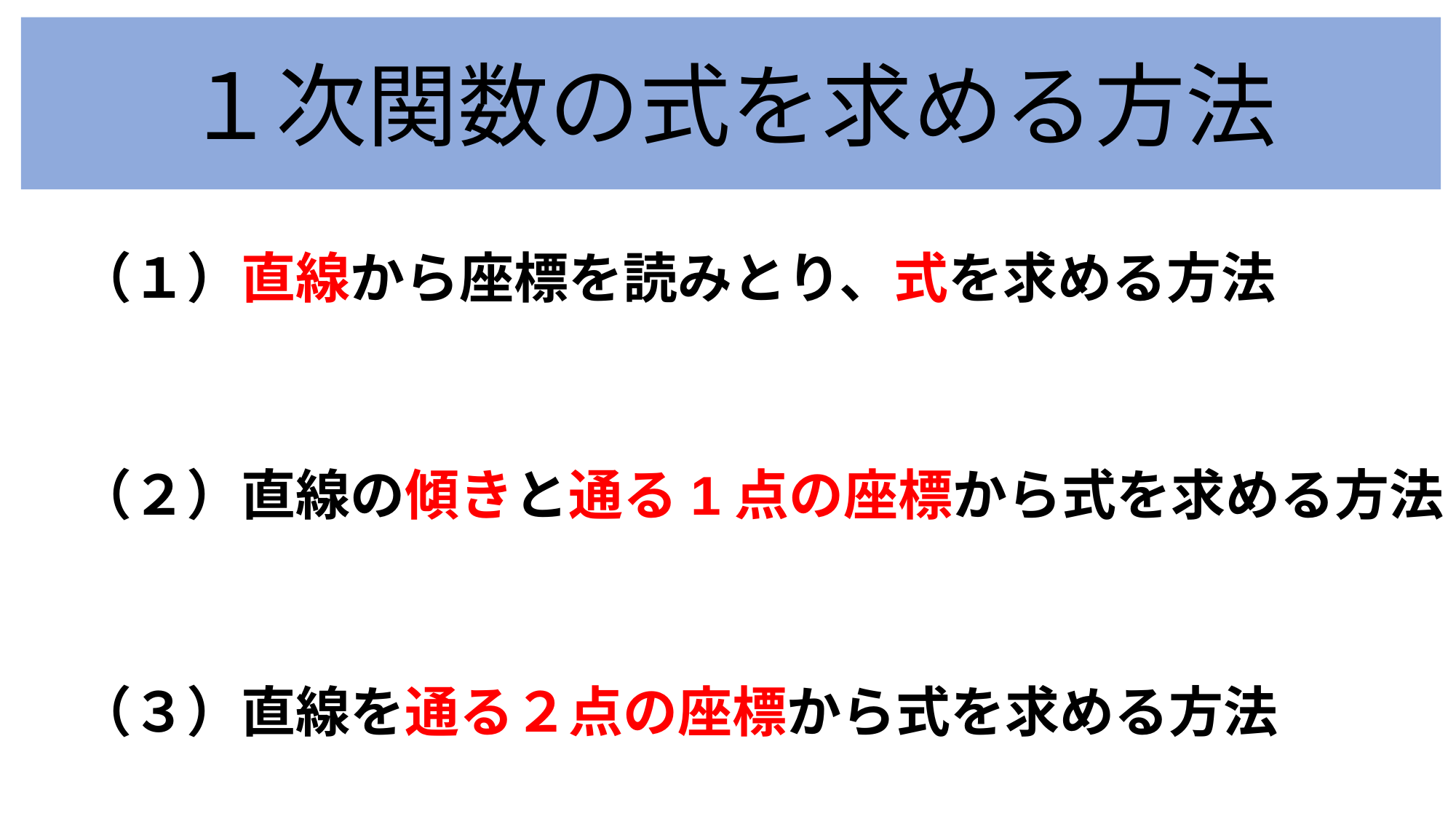

１次関数の式を求める方法
（１）直線から座標を読みとり、式を求める方法
（２）直線の傾きと通る1点の座標から式を求める方法
（３）直線を通る２点の座標から式を求める方法